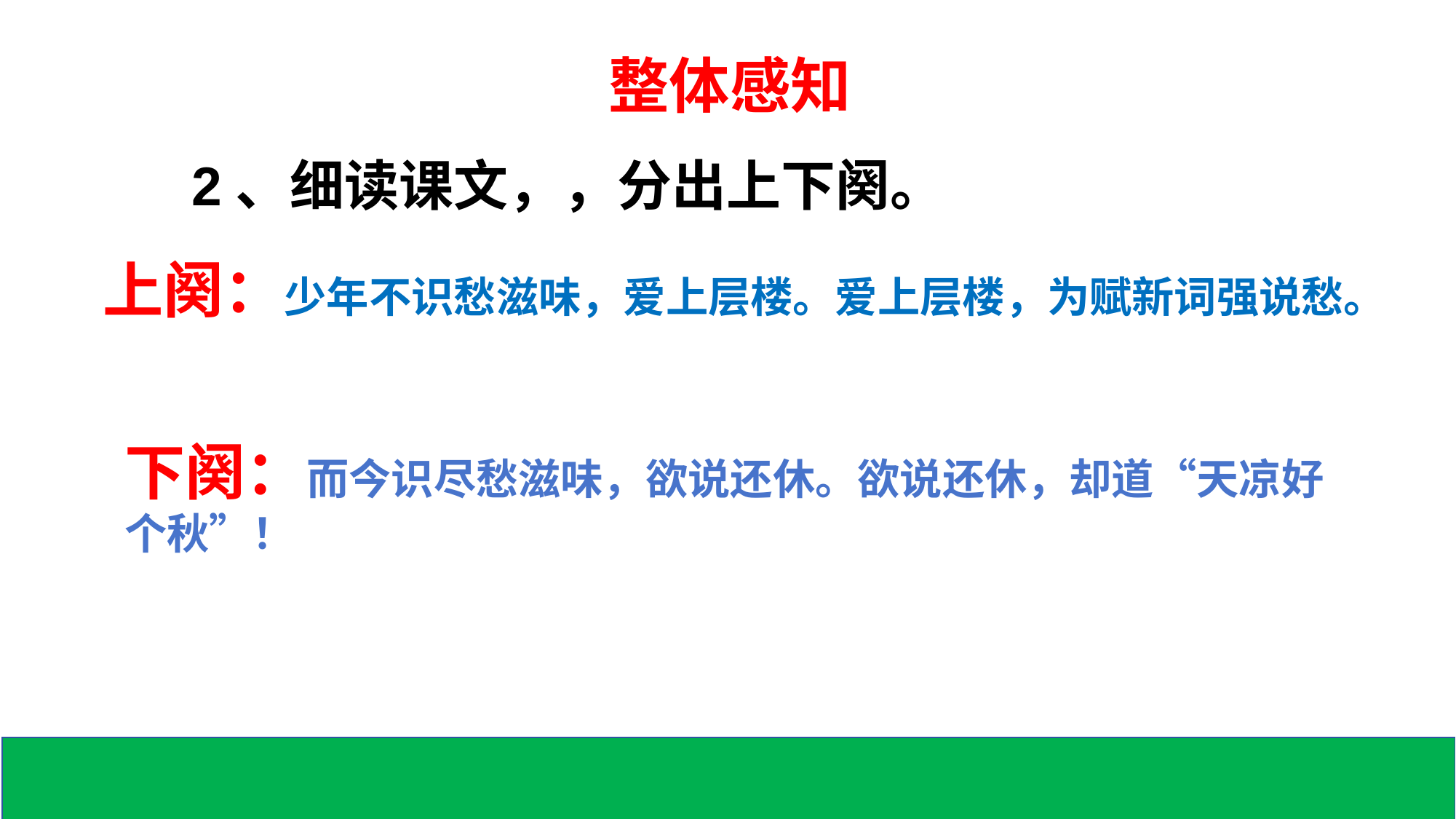

整体感知
        2、细读课文，，分出上下阕。
上阕：少年不识愁滋味，爱上层楼。爱上层楼，为赋新词强说愁。
下阕：而今识尽愁滋味，欲说还休。欲说还休，却道“天凉好个秋”！